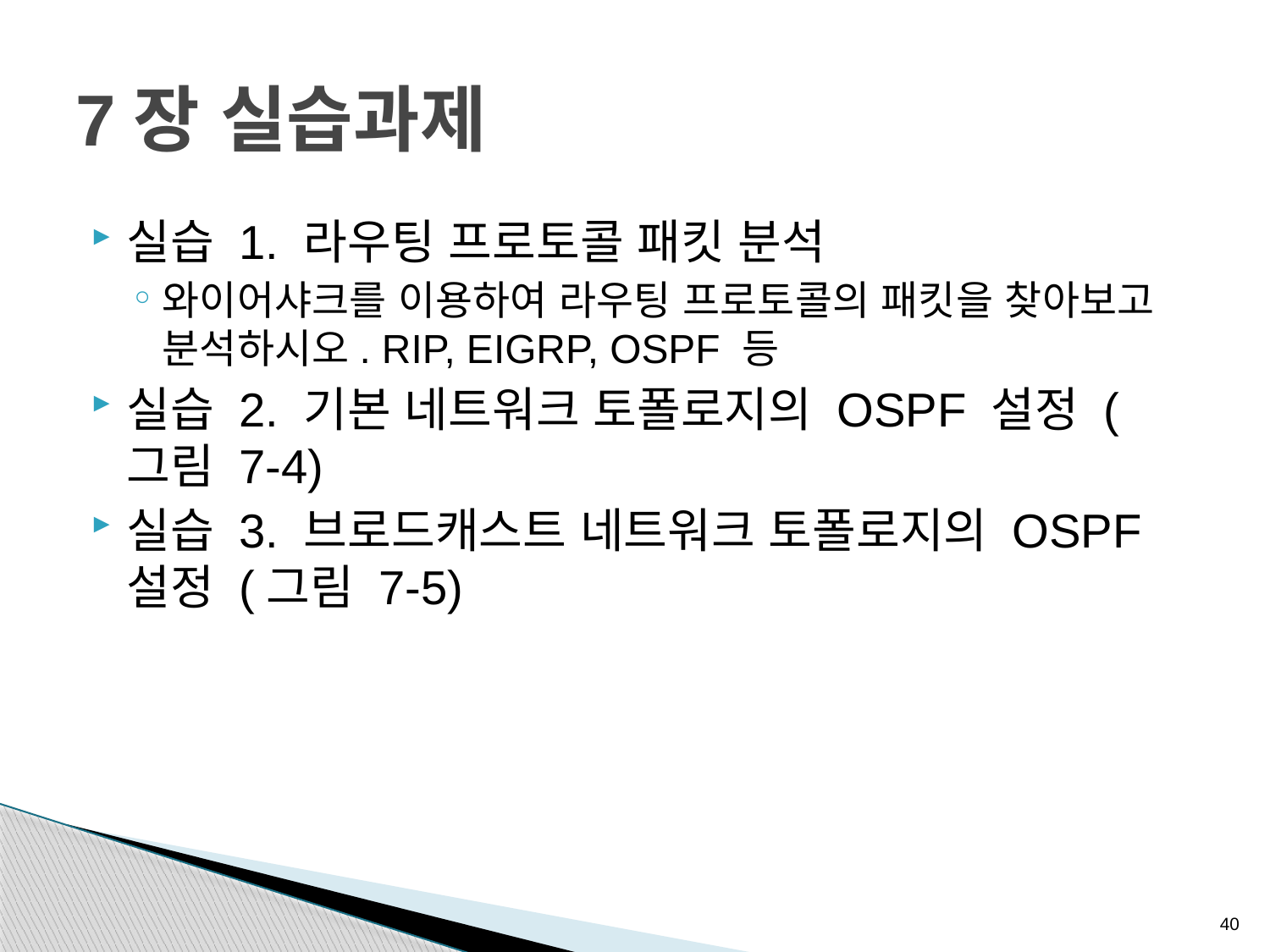

# 7장 실습과제
실습 1. 라우팅 프로토콜 패킷 분석
와이어샤크를 이용하여 라우팅 프로토콜의 패킷을 찾아보고 분석하시오. RIP, EIGRP, OSPF 등
실습 2. 기본 네트워크 토폴로지의 OSPF 설정 (그림 7-4)
실습 3. 브로드캐스트 네트워크 토폴로지의 OSPF 설정 (그림 7-5)
40